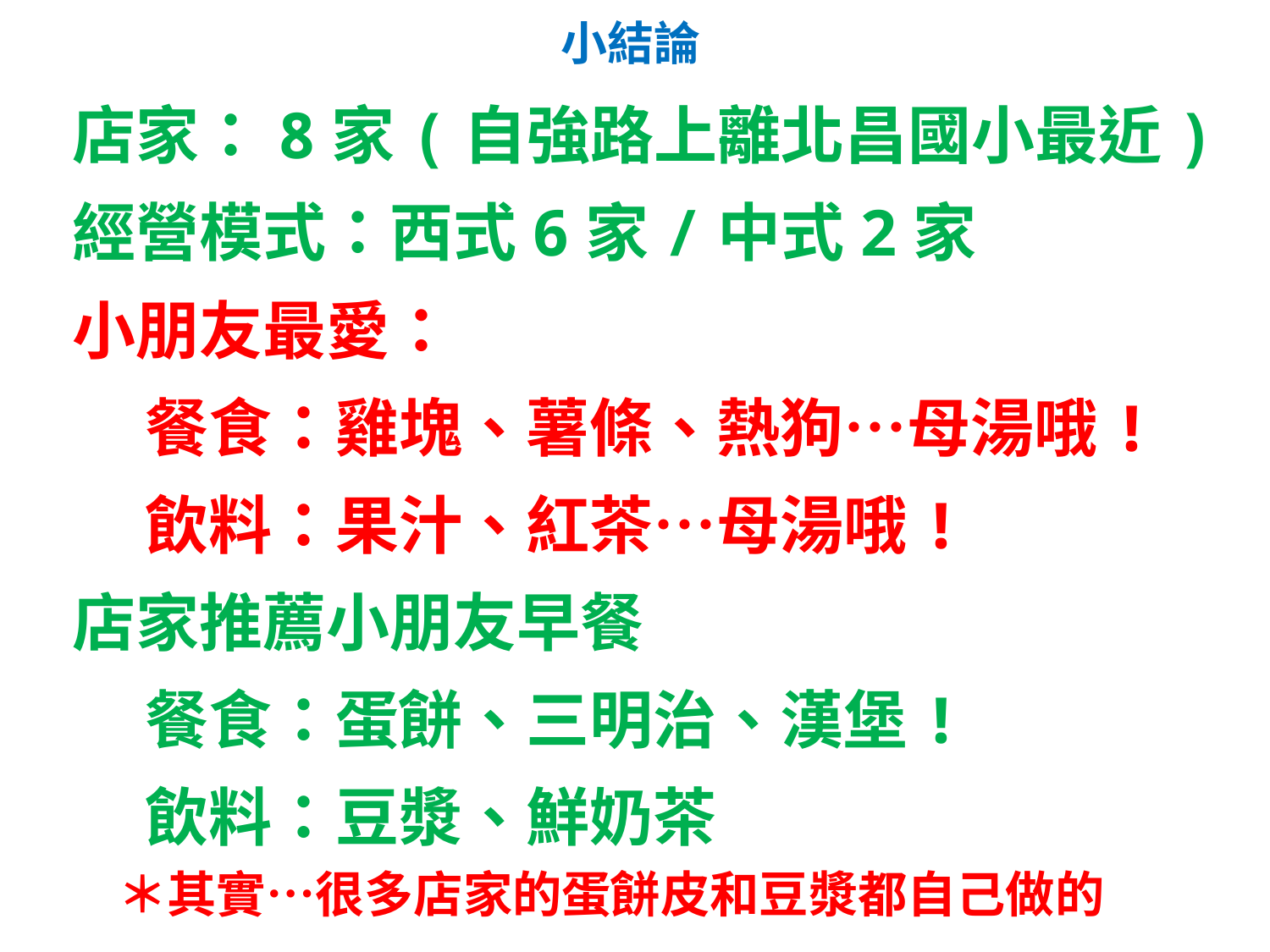

# 小結論
店家：8家(自強路上離北昌國小最近)
經營模式：西式6家/中式2家
小朋友最愛：
    餐食：雞塊、薯條、熱狗…母湯哦!
    飲料：果汁、紅茶…母湯哦!
店家推薦小朋友早餐
    餐食：蛋餅、三明治、漢堡!
    飲料：豆漿、鮮奶茶
＊其實…很多店家的蛋餅皮和豆漿都自己做的